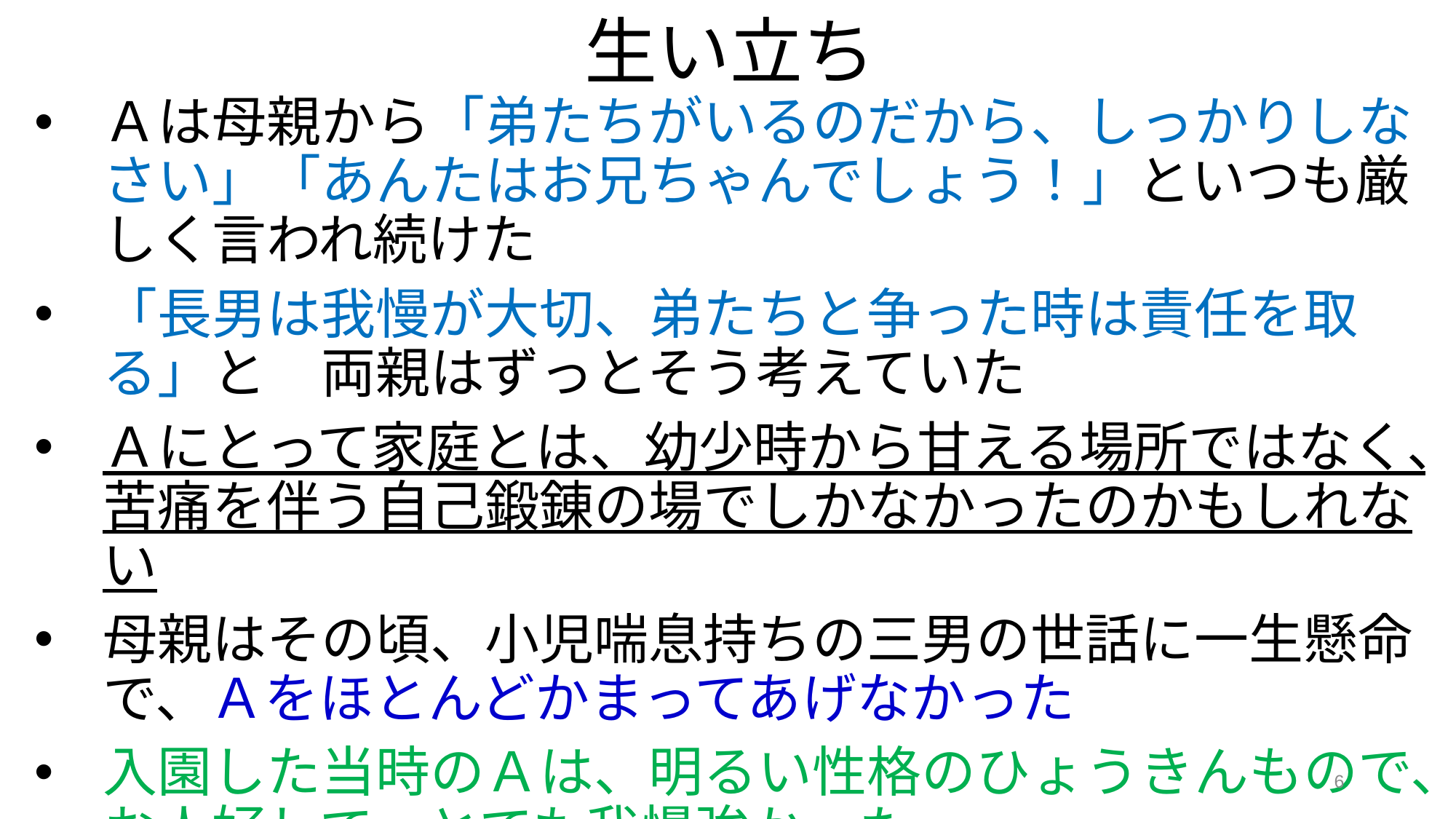

# 生い立ち
Ａは母親から「弟たちがいるのだから、しっかりしなさい」「あんたはお兄ちゃんでしょう！」といつも厳しく言われ続けた
「長男は我慢が大切、弟たちと争った時は責任を取る」と　両親はずっとそう考えていた
Ａにとって家庭とは、幼少時から甘える場所ではなく、苦痛を伴う自己鍛錬の場でしかなかったのかもしれない
母親はその頃、小児喘息持ちの三男の世話に一生懸命で、Ａをほとんどかまってあげなかった
入園した当時のＡは、明るい性格のひょうきんもので、お人好しで、とても我慢強かった

6